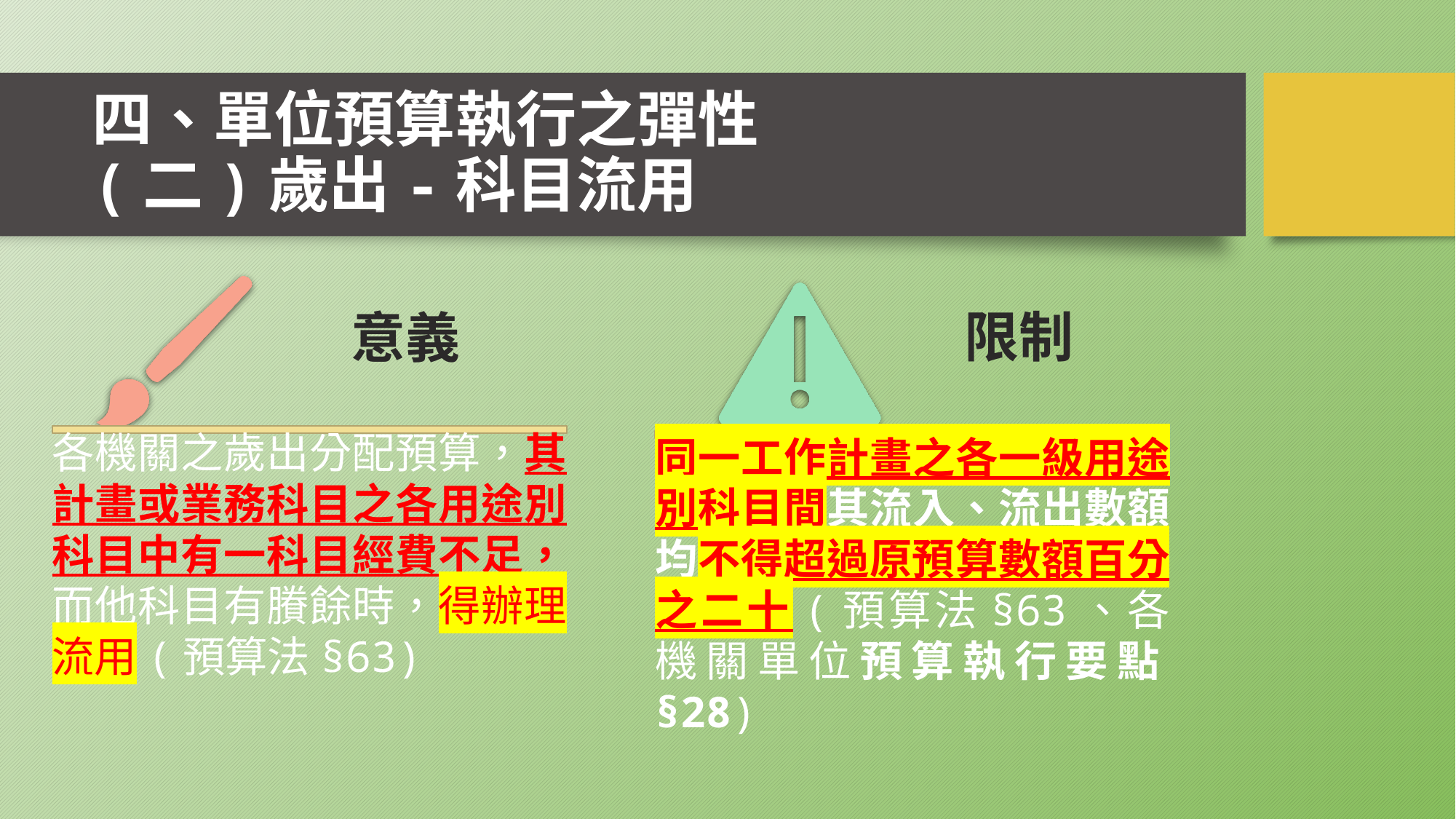

# 四、單位預算執行之彈性 (二)歲出-科目流用

限制
意義
各機關之歲出分配預算，其計畫或業務科目之各用途別科目中有一科目經費不足，而他科目有賸餘時，得辦理流用(預算法§63)
同一工作計畫之各一級用途別科目間其流入、流出數額均不得超過原預算數額百分之二十(預算法§63、各機關單位預算執行要點§28)